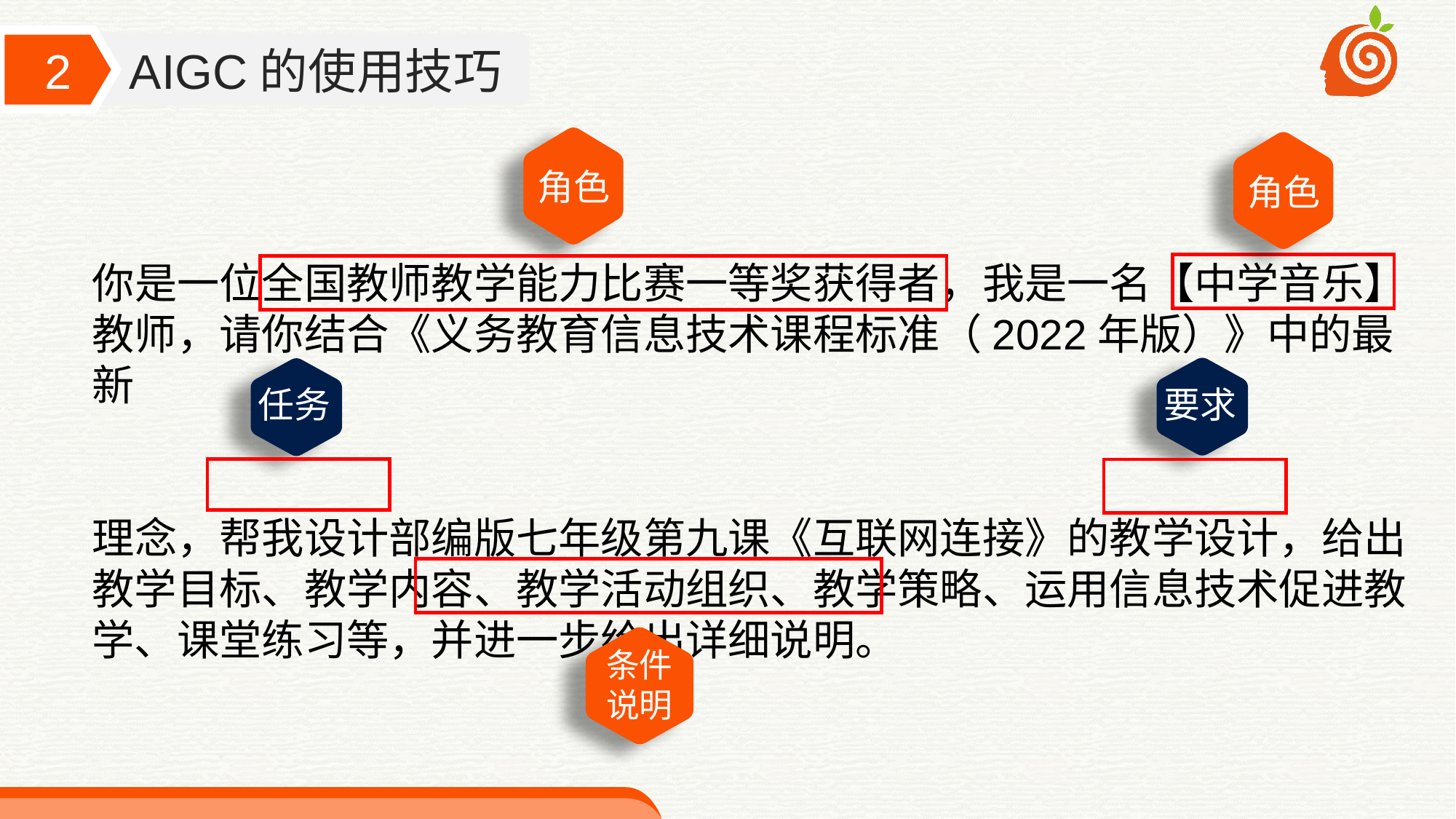

角色

角色
你是一位全国教师教学能力比赛一等奖获得者，我是一名【中学音乐】教师，请你结合《义务教育信息技术课程标准（2022年版）》中的最新

理念，帮我设计部编版七年级第九课《互联网连接》的教学设计，给出教学目标、教学内容、教学活动组织、教学策略、运用信息技术促进教学、课堂练习等，并进一步给出详细说明。

要求

任务

条件
说明